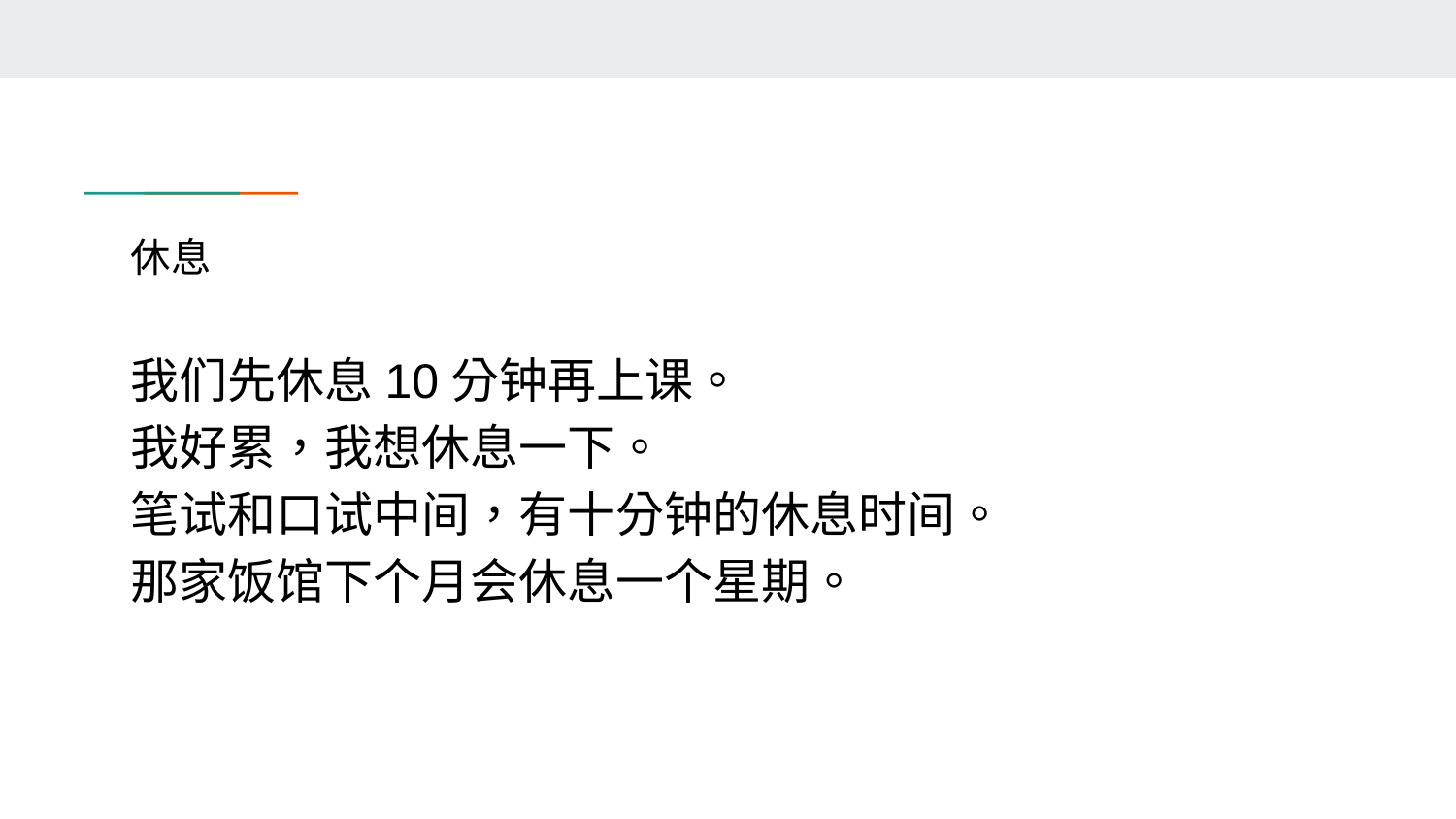

# 休息
我们先休息10分钟再上课。
我好累，我想休息一下。
笔试和口试中间，有十分钟的休息时间。
那家饭馆下个月会休息一个星期。